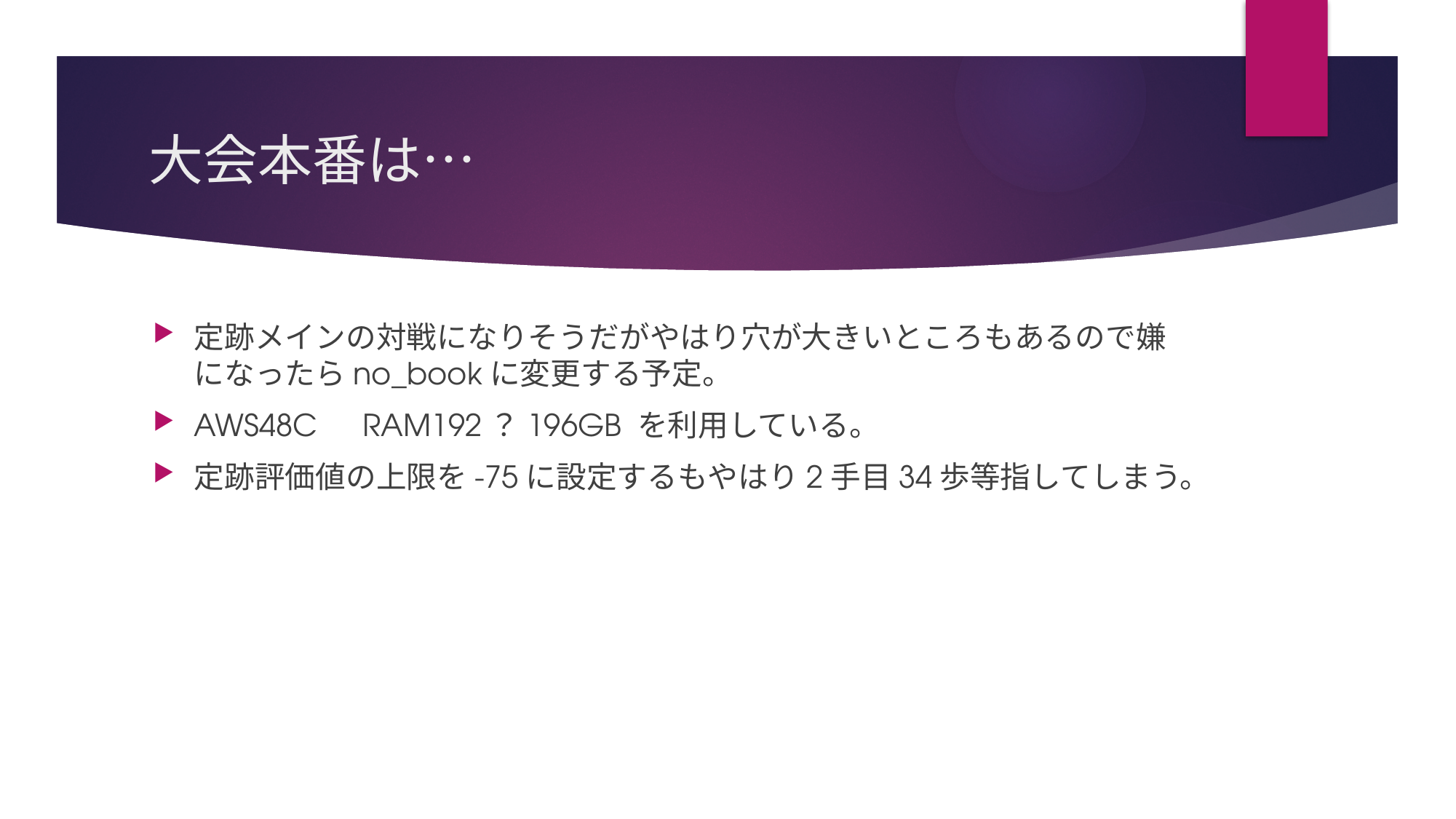

# 大会本番は…
定跡メインの対戦になりそうだがやはり穴が大きいところもあるので嫌になったらno_bookに変更する予定。
AWS48C　RAM192？196GB を利用している。
定跡評価値の上限を-75に設定するもやはり2手目34歩等指してしまう。